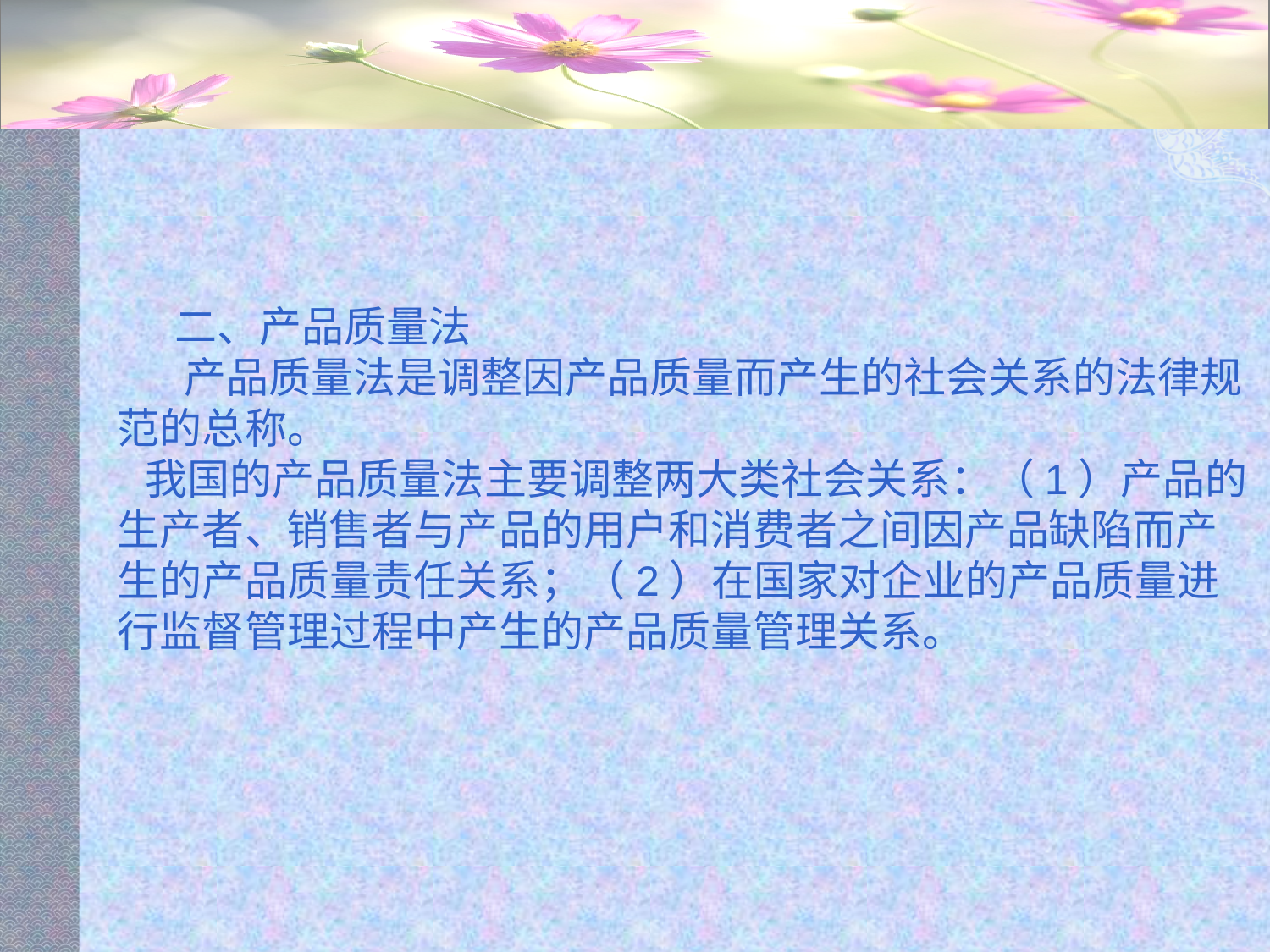

#
  二、产品质量法
   产品质量法是调整因产品质量而产生的社会关系的法律规范的总称。
我国的产品质量法主要调整两大类社会关系：（1）产品的生产者、销售者与产品的用户和消费者之间因产品缺陷而产生的产品质量责任关系；（2）在国家对企业的产品质量进行监督管理过程中产生的产品质量管理关系。